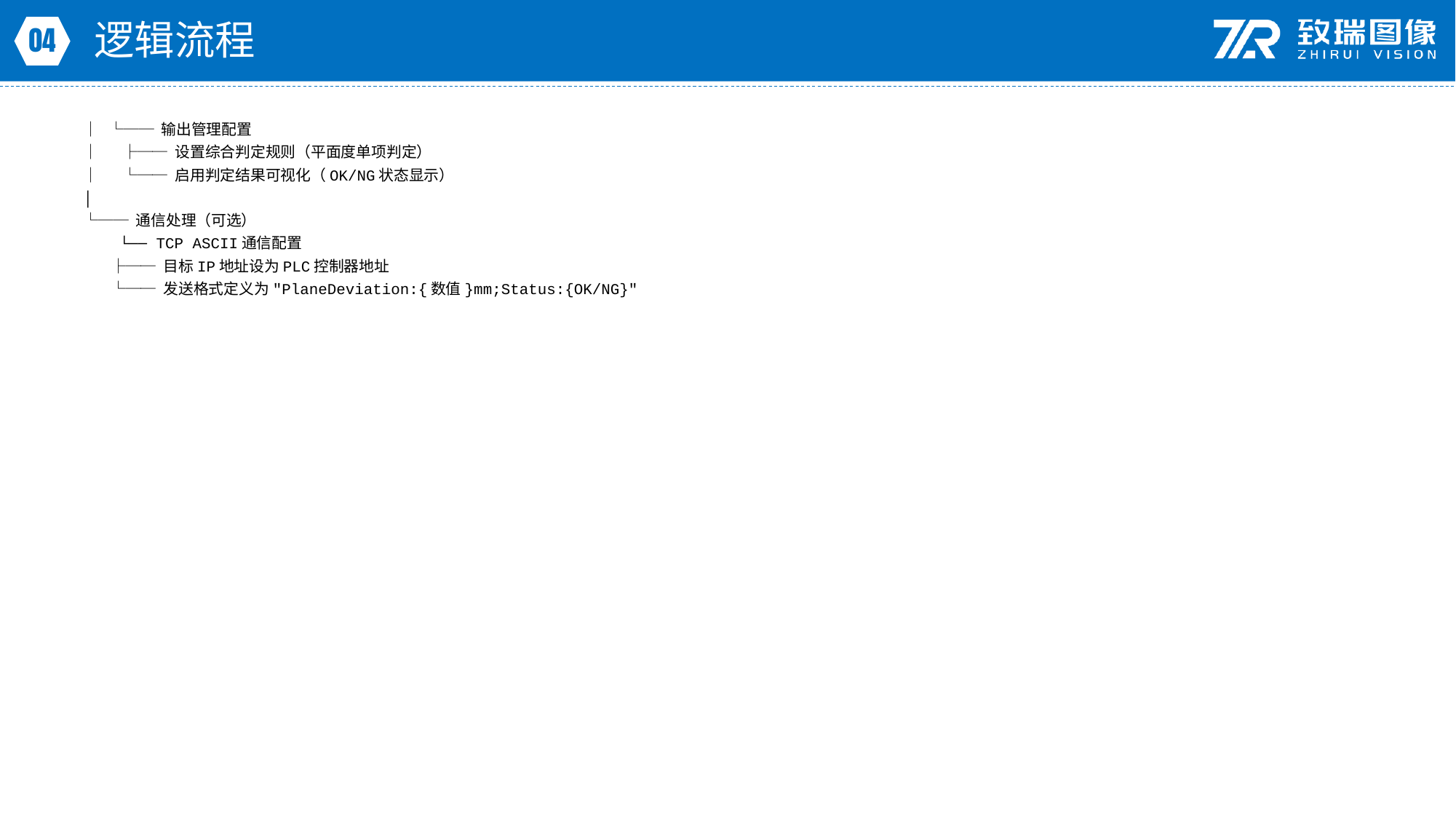

逻辑流程
04

│   └── 输出管理配置
│       ├── 设置综合判定规则（平面度单项判定）
│       └── 启用判定结果可视化（OK/NG状态显示）
│
└── 通信处理（可选）
    └── TCP ASCII通信配置
        ├── 目标IP地址设为PLC控制器地址
        └── 发送格式定义为"PlaneDeviation:{数值}mm;Status:{OK/NG}"